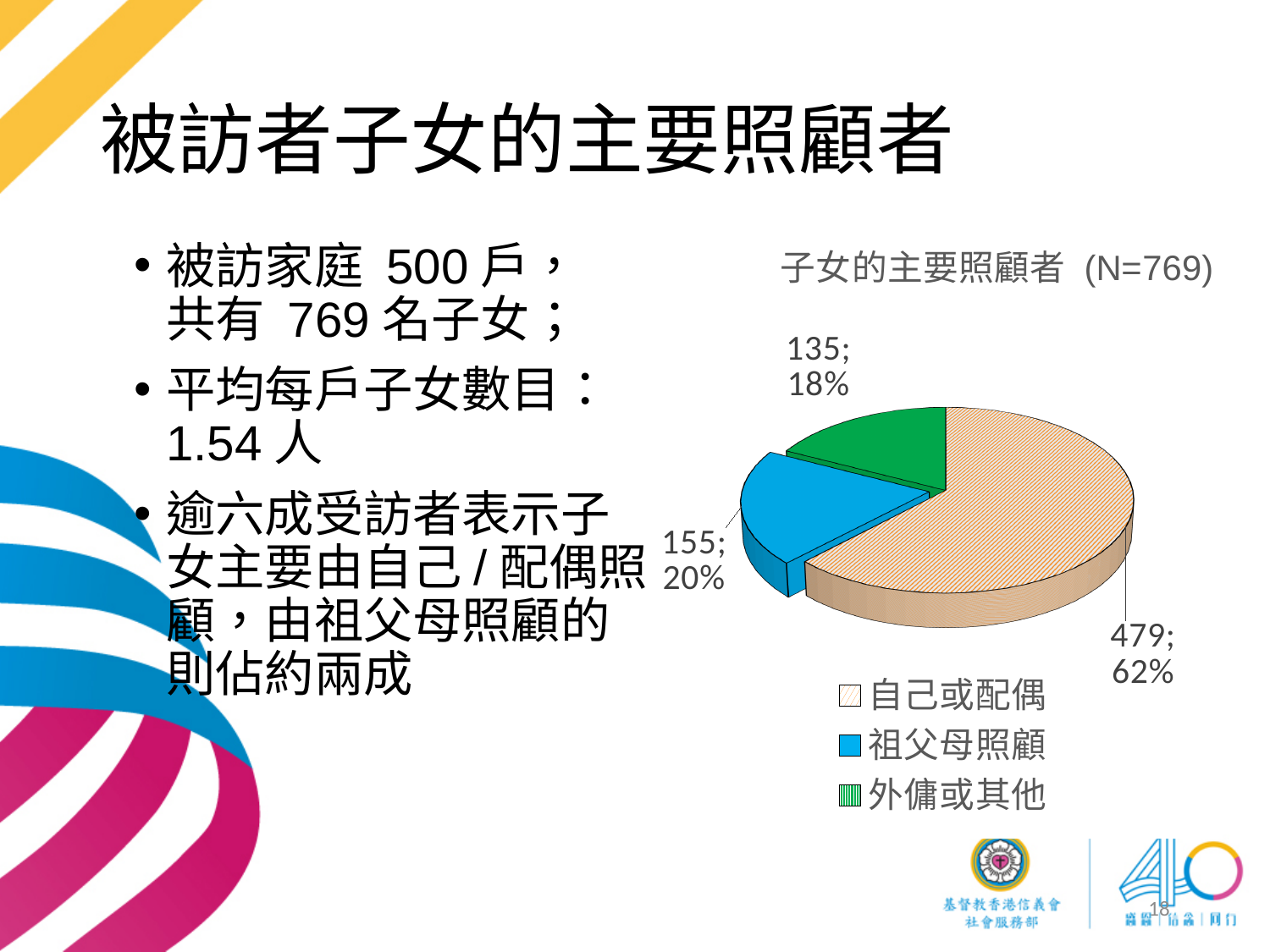

# 被訪者子女的主要照顧者

[unsupported chart]

被訪家庭 500戶，
共有 769名子女；
平均每戶子女數目：1.54人
逾六成受訪者表示子女主要由自己/配偶照顧，由祖父母照顧的則佔約兩成
18